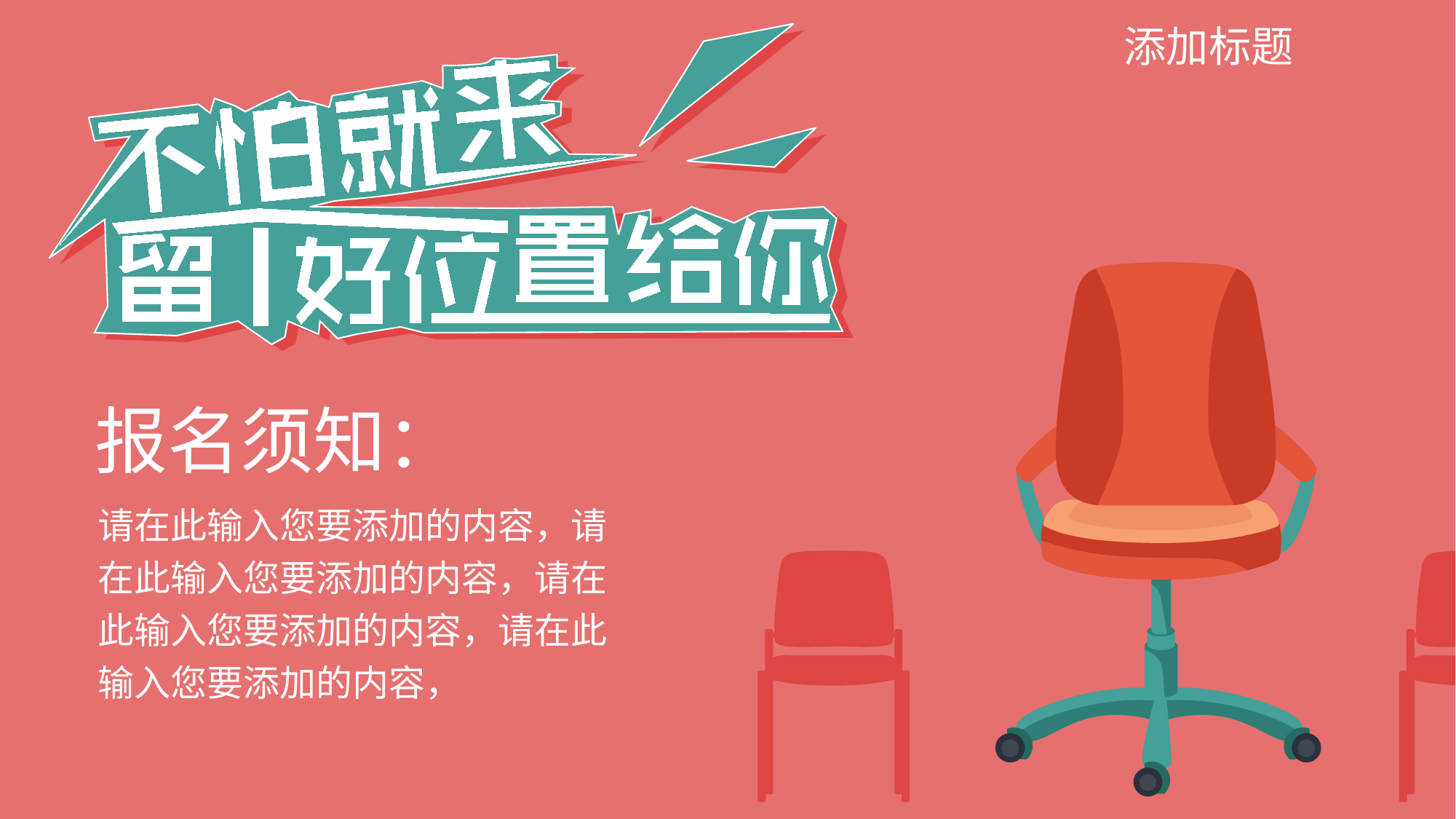

添加标题

报名须知：
请在此输入您要添加的内容，请在此输入您要添加的内容，请在此输入您要添加的内容，请在此输入您要添加的内容，